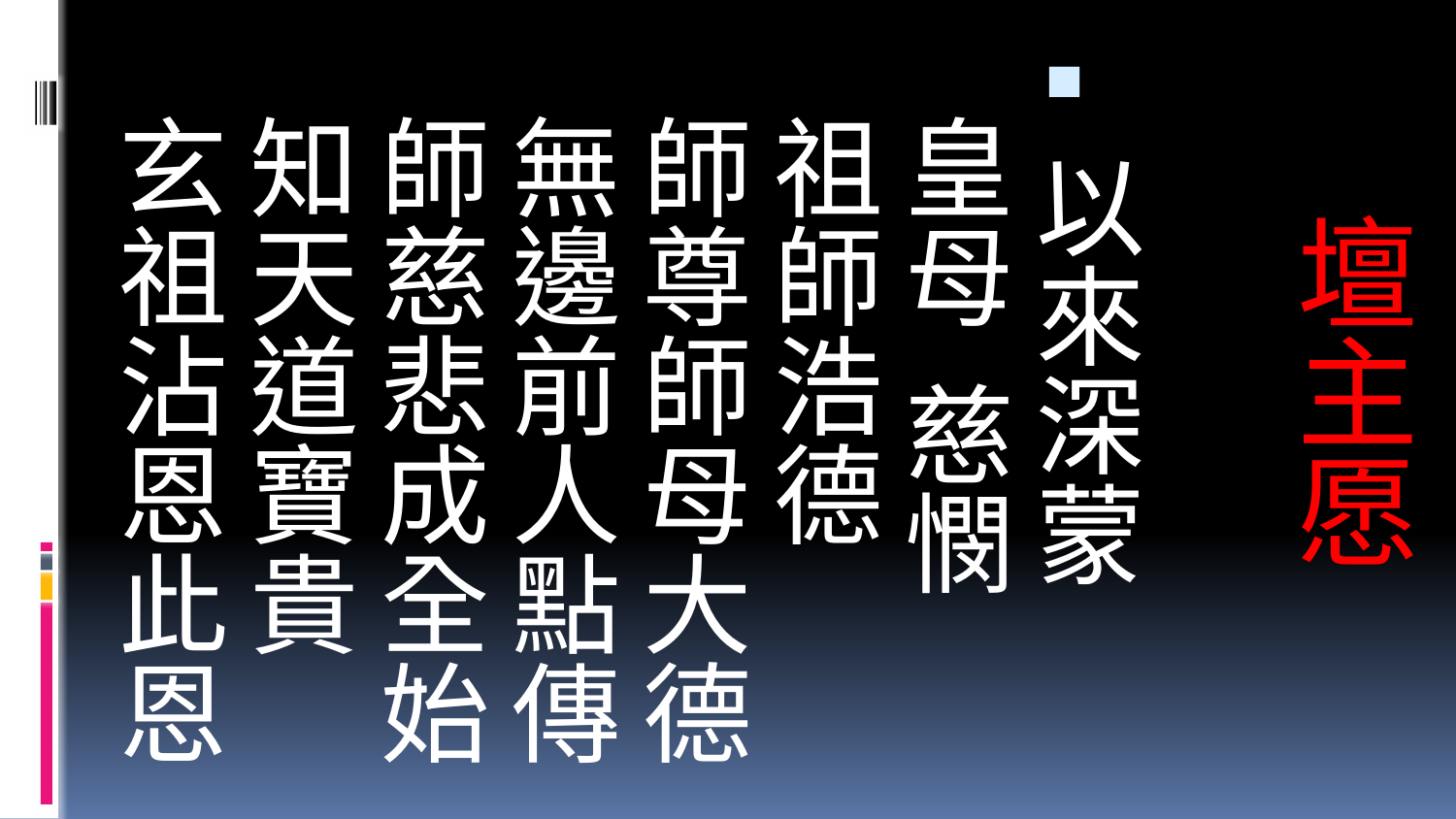

以來深蒙
皇母  慈憫
祖師浩德
師尊師母大德無邊前人點傳師慈悲成全始知天道寶貴
玄祖沾恩此恩
# 壇主愿